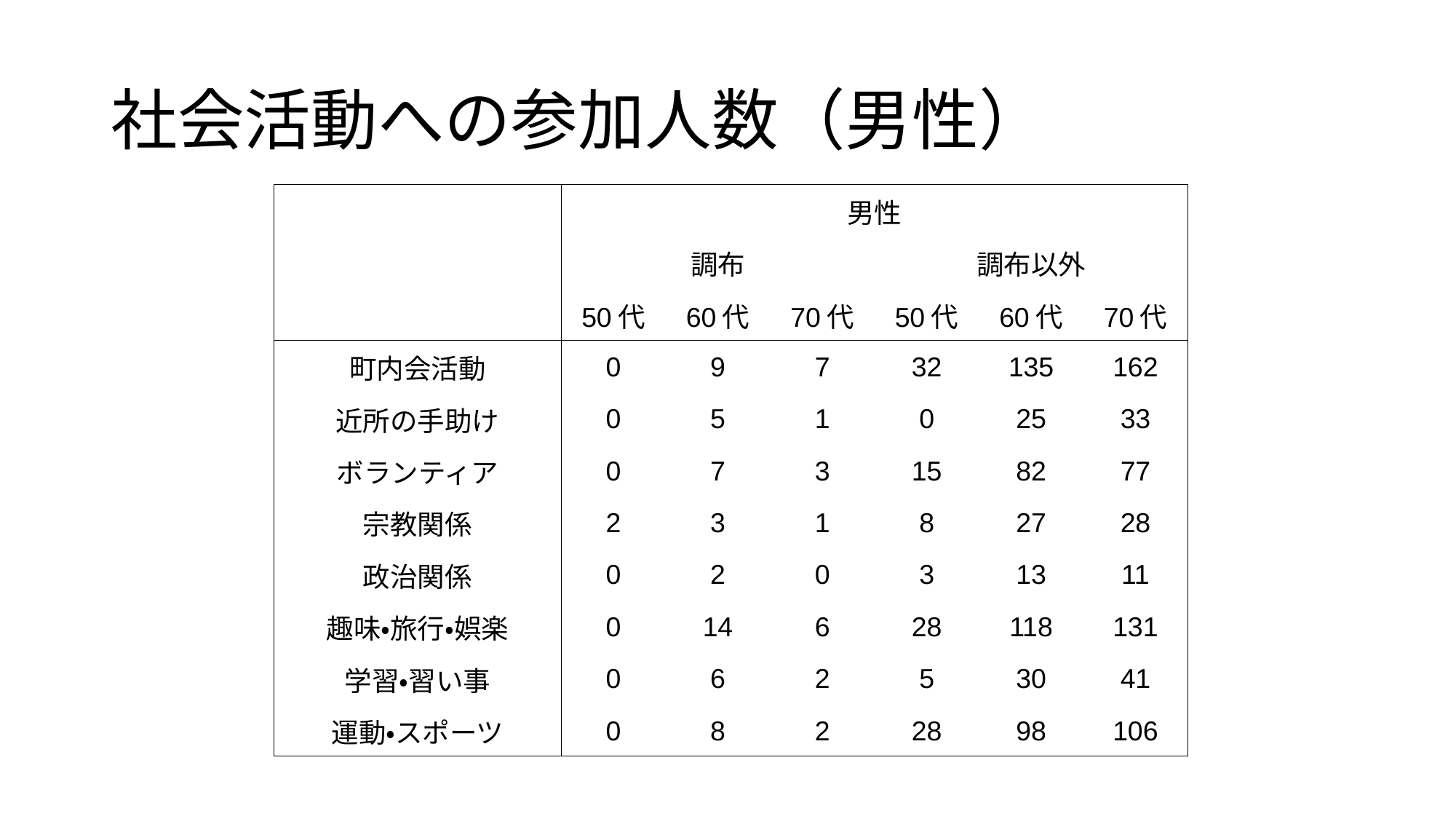

# 社会活動への参加人数（男性）
|  | 男性 |  |  |  |  |  |
| --- | --- | --- | --- | --- | --- | --- |
|  | 調布 |  |  | 調布以外 |  |  |
|  | 50代 | 60代 | 70代 | 50代 | 60代 | 70代 |
| 町内会活動 | 0 | 9 | 7 | 32 | 135 | 162 |
| 近所の手助け | 0 | 5 | 1 | 0 | 25 | 33 |
| ボランティア | 0 | 7 | 3 | 15 | 82 | 77 |
| 宗教関係 | 2 | 3 | 1 | 8 | 27 | 28 |
| 政治関係 | 0 | 2 | 0 | 3 | 13 | 11 |
| 趣味・旅行・娯楽 | 0 | 14 | 6 | 28 | 118 | 131 |
| 学習・習い事 | 0 | 6 | 2 | 5 | 30 | 41 |
| 運動・スポーツ | 0 | 8 | 2 | 28 | 98 | 106 |